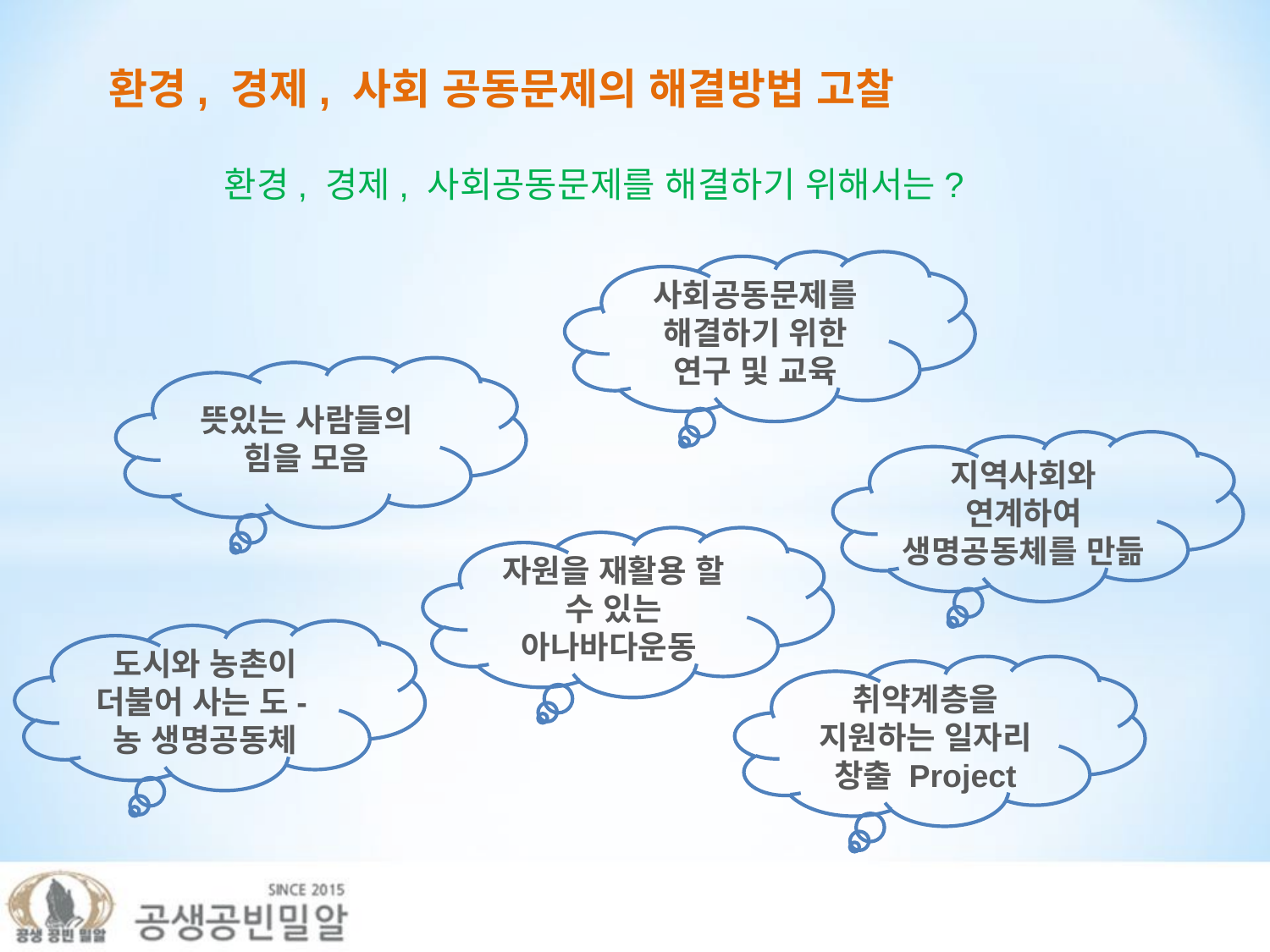

환경, 경제, 사회 공동문제의 해결방법 고찰
환경, 경제, 사회공동문제를 해결하기 위해서는?
사회공동문제를
해결하기 위한
연구 및 교육
뜻있는 사람들의 힘을 모음
지역사회와 연계하여 생명공동체를 만듦
자원을 재활용 할 수 있는
아나바다운동
도시와 농촌이 더불어 사는 도-농 생명공동체
취약계층을 지원하는 일자리 창출 Project